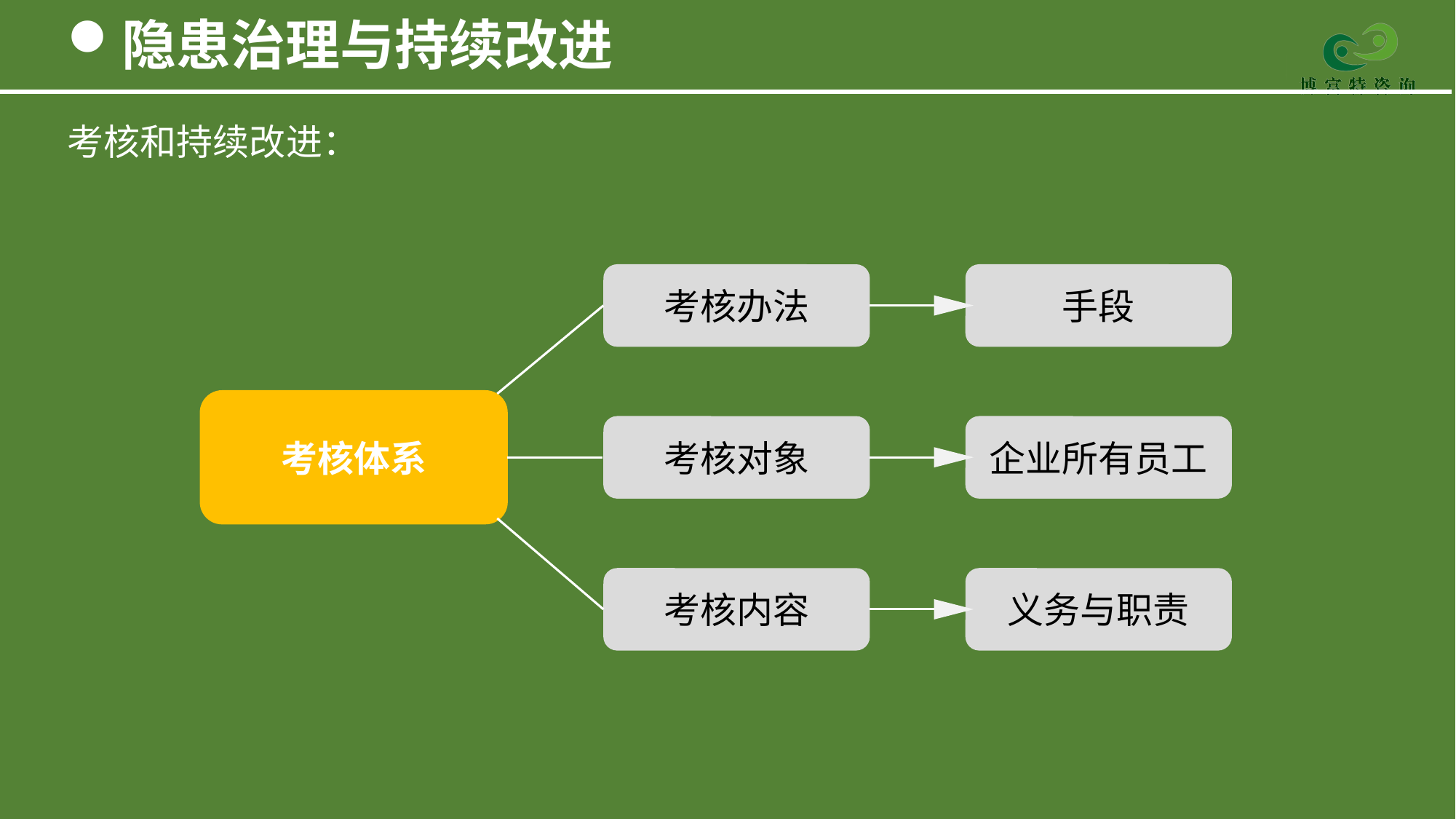

隐患治理与持续改进
考核和持续改进：
考核办法
手段

考核体系
考核对象
企业所有员工

考核内容
义务与职责